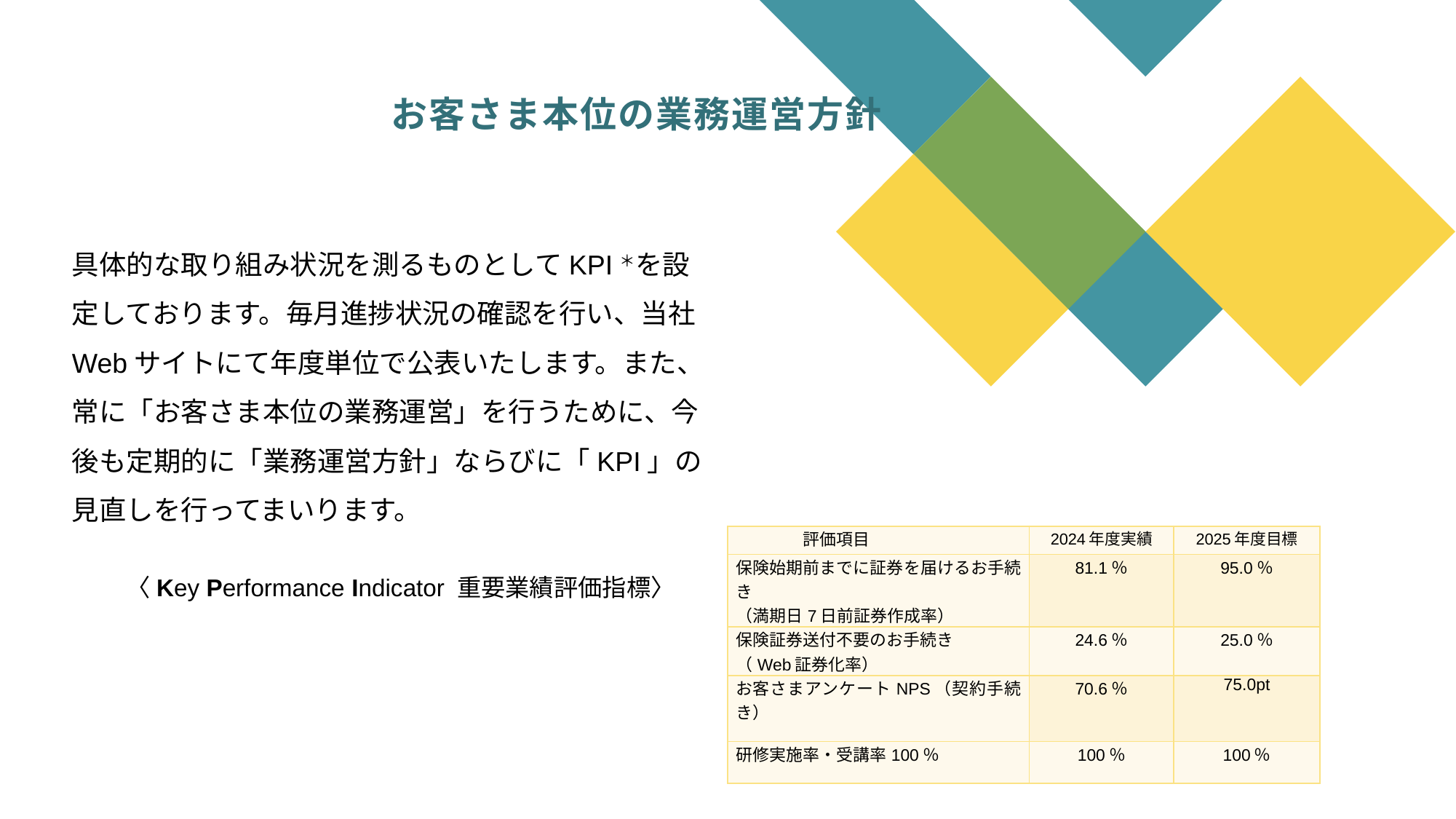

# お客さま本位の業務運営方針
具体的な取り組み状況を測るものとしてKPI＊を設定しております。毎月進捗状況の確認を行い、当社Webサイトにて年度単位で公表いたします。また、常に「お客さま本位の業務運営」を行うために、今後も定期的に「業務運営方針」ならびに「KPI」の見直しを行ってまいります。
　　〈Key Performance Indicator 重要業績評価指標〉
| 評価項目 | 2024年度実績 | 2025年度目標 |
| --- | --- | --- |
| 保険始期前までに証券を届けるお手続き （満期日7日前証券作成率） | 81.1％ | 95.0％ |
| 保険証券送付不要のお手続き （Web証券化率） | 24.6％ | 25.0％ |
| お客さまアンケートNPS（契約手続き） | 70.6％ | 75.0pt |
| 研修実施率・受講率100％ | 100％ | 100％ |